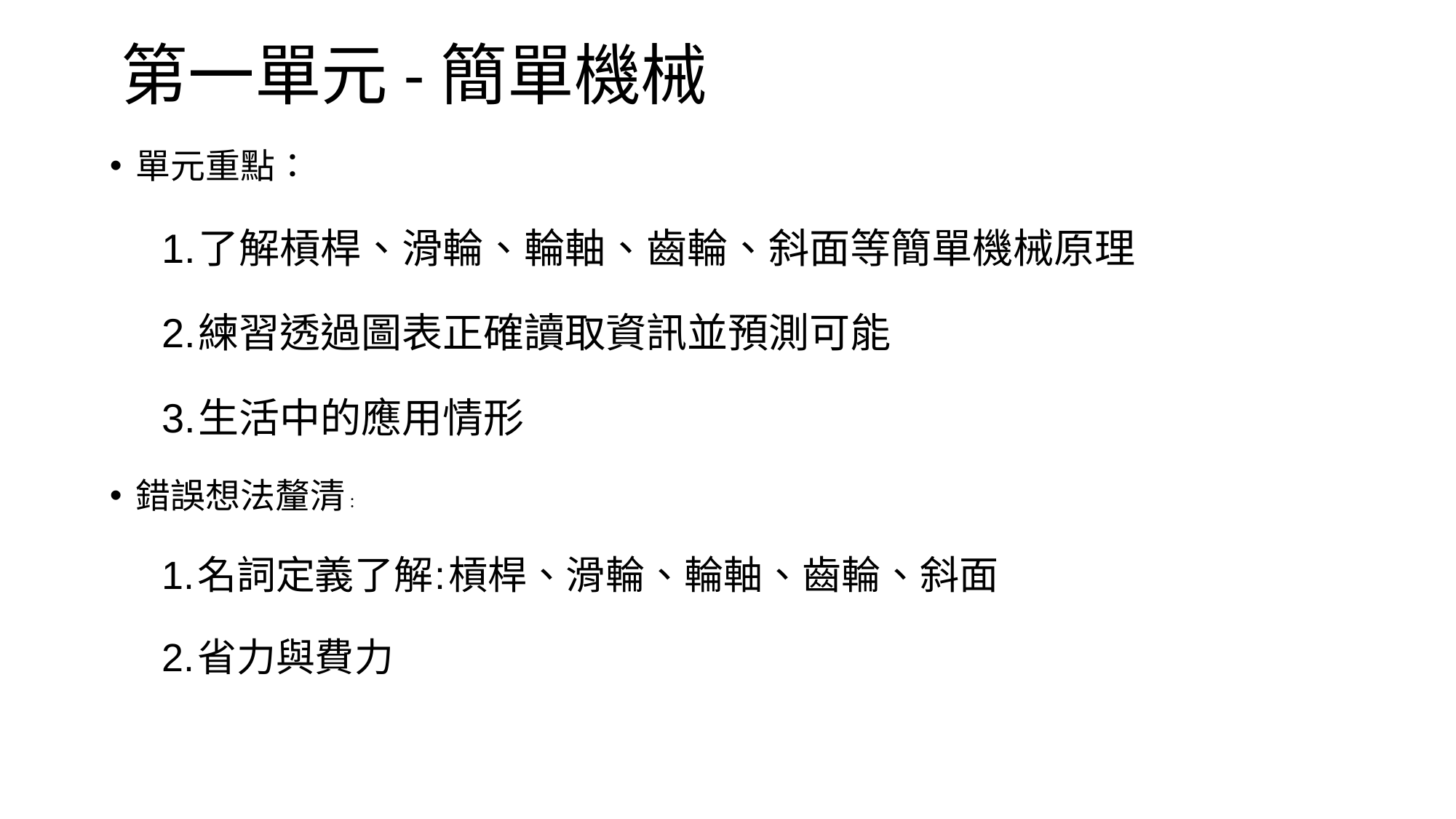

# 第一單元-簡單機械

單元重點：
1.了解槓桿、滑輪、輪軸、齒輪、斜面等簡單機械原理
2.練習透過圖表正確讀取資訊並預測可能
3.生活中的應用情形
錯誤想法釐清：
1.名詞定義了解:槓桿、滑輪、輪軸、齒輪、斜面
2.省力與費力